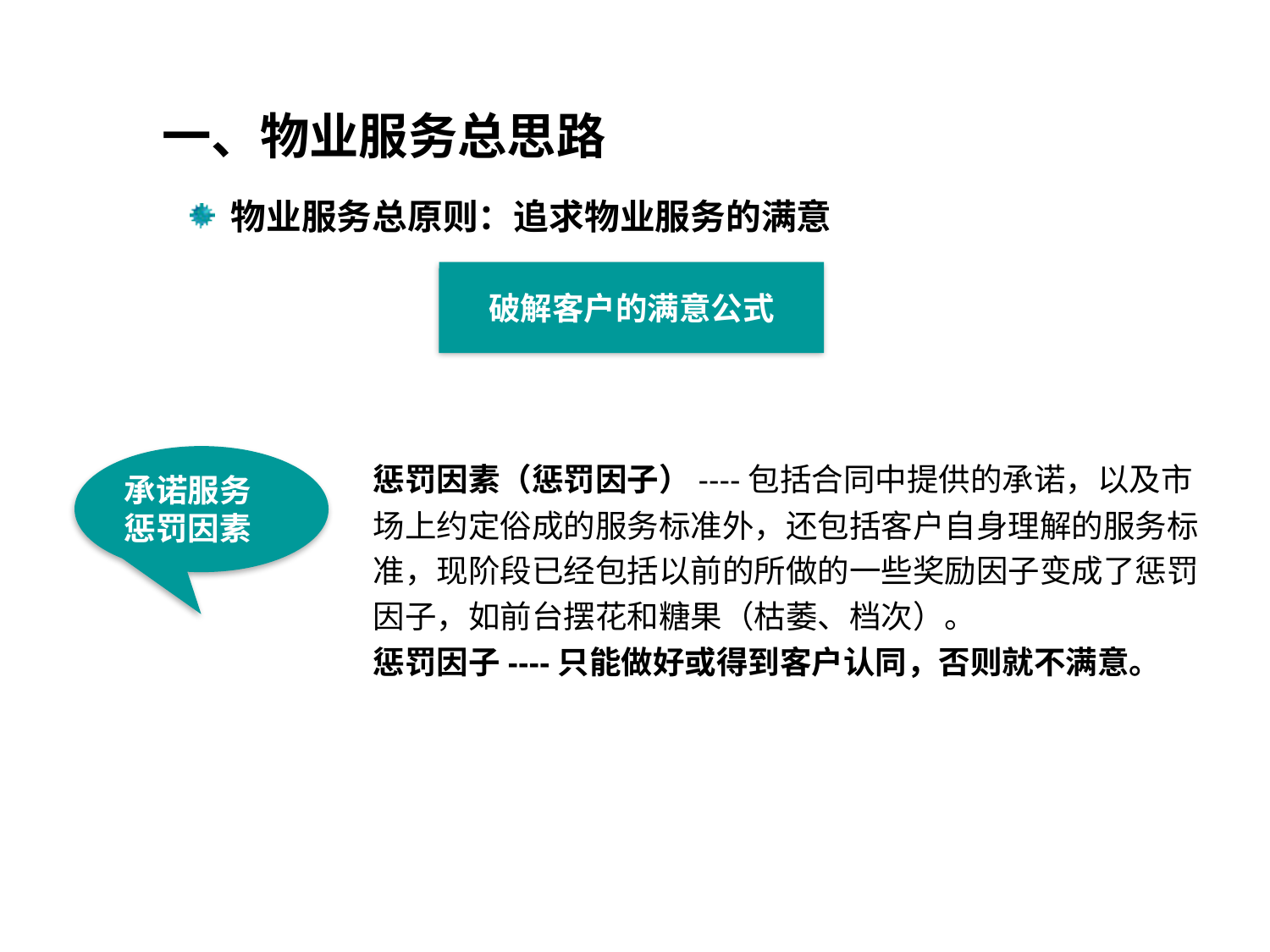

一、物业服务总思路
 物业服务总原则：追求物业服务的满意
破解客户的满意公式
承诺服务
惩罚因素

惩罚因素（惩罚因子）----包括合同中提供的承诺，以及市场上约定俗成的服务标准外，还包括客户自身理解的服务标准，现阶段已经包括以前的所做的一些奖励因子变成了惩罚因子，如前台摆花和糖果（枯萎、档次）。
惩罚因子----只能做好或得到客户认同，否则就不满意。